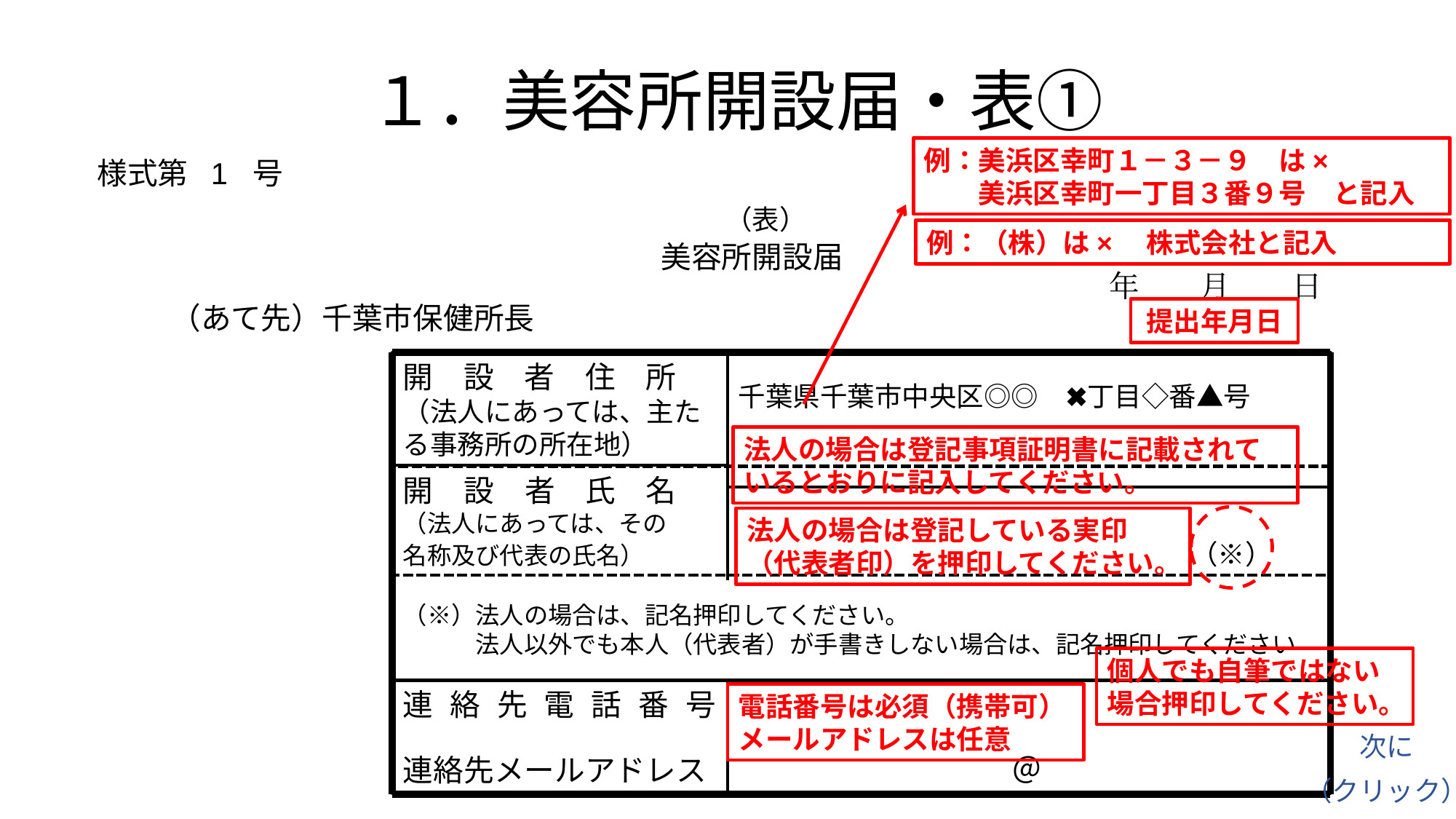

# １．美容所開設届・表①
例：美浜区幸町１－３－９　は×
　　美浜区幸町一丁目３番９号　と記入
様式第　1　号
（表）
例：（株）は×　株式会社と記入
美容所開設届
年　　月　　日
（あて先）千葉市保健所長
提出年月日
開　設　者　住　所
（法人にあっては、主た
る事務所の所在地）

千葉県千葉市中央区◎◎　✖丁目◇番▲号

法人の場合は登記事項証明書に記載されているとおりに記入してください。
開　設　者　氏　名
（法人にあっては、その
名称及び代表の氏名）　　　　　　　　　　　　　　　　　　　　（※）

法人の場合は登記している実印（代表者印）を押印してください。

（※）法人の場合は、記名押印してください。
　　　法人以外でも本人（代表者）が手書きしない場合は、記名押印してください
個人でも自筆ではない場合押印してください。

　　　　　　　　　＠
連　絡　先　電　話　番　号

連絡先メールアドレス
電話番号は必須（携帯可）
メールアドレスは任意
次に
（クリック）